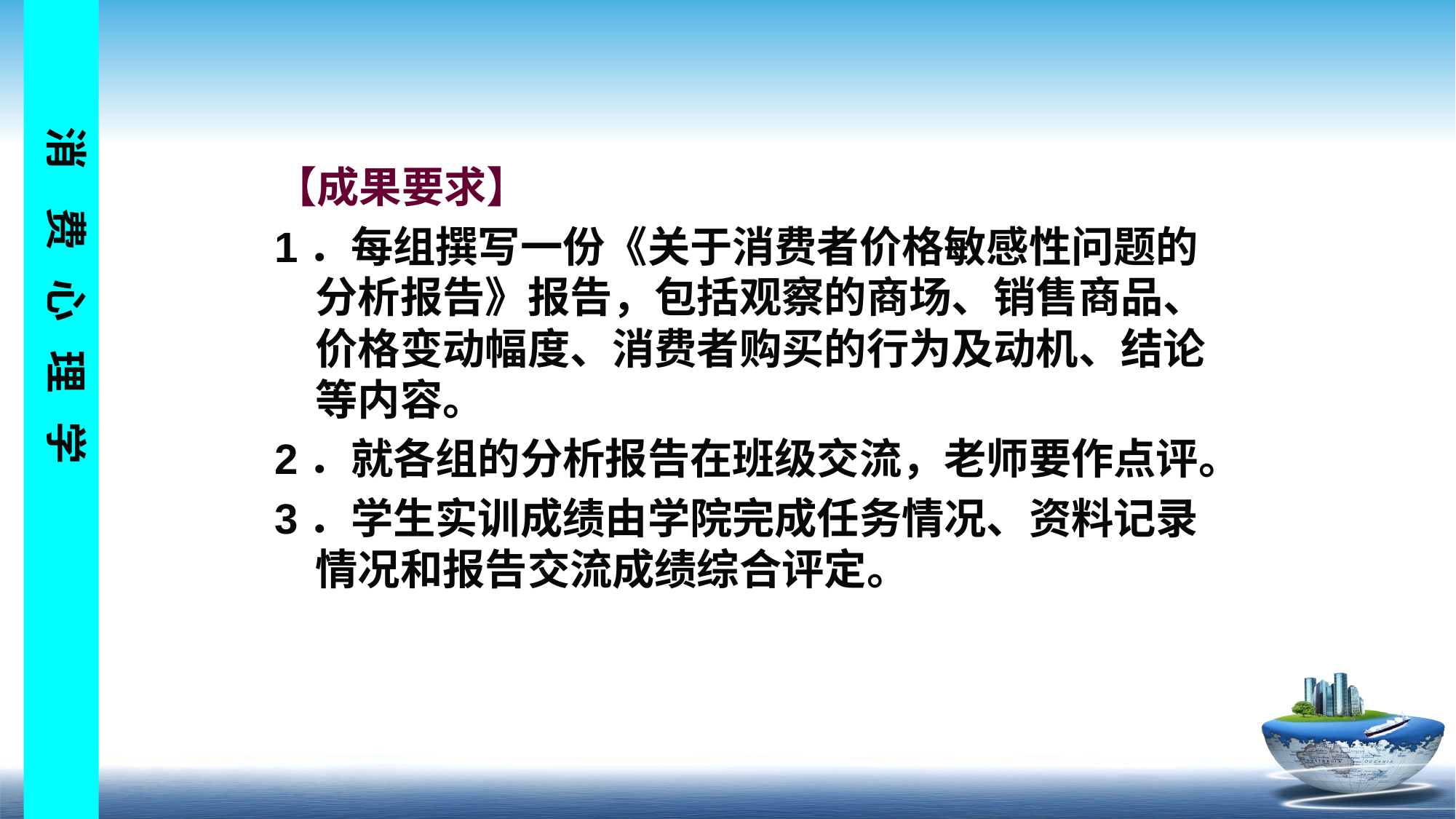

【成果要求】
1．每组撰写一份《关于消费者价格敏感性问题的分析报告》报告，包括观察的商场、销售商品、价格变动幅度、消费者购买的行为及动机、结论等内容。
2．就各组的分析报告在班级交流，老师要作点评。
3．学生实训成绩由学院完成任务情况、资料记录情况和报告交流成绩综合评定。